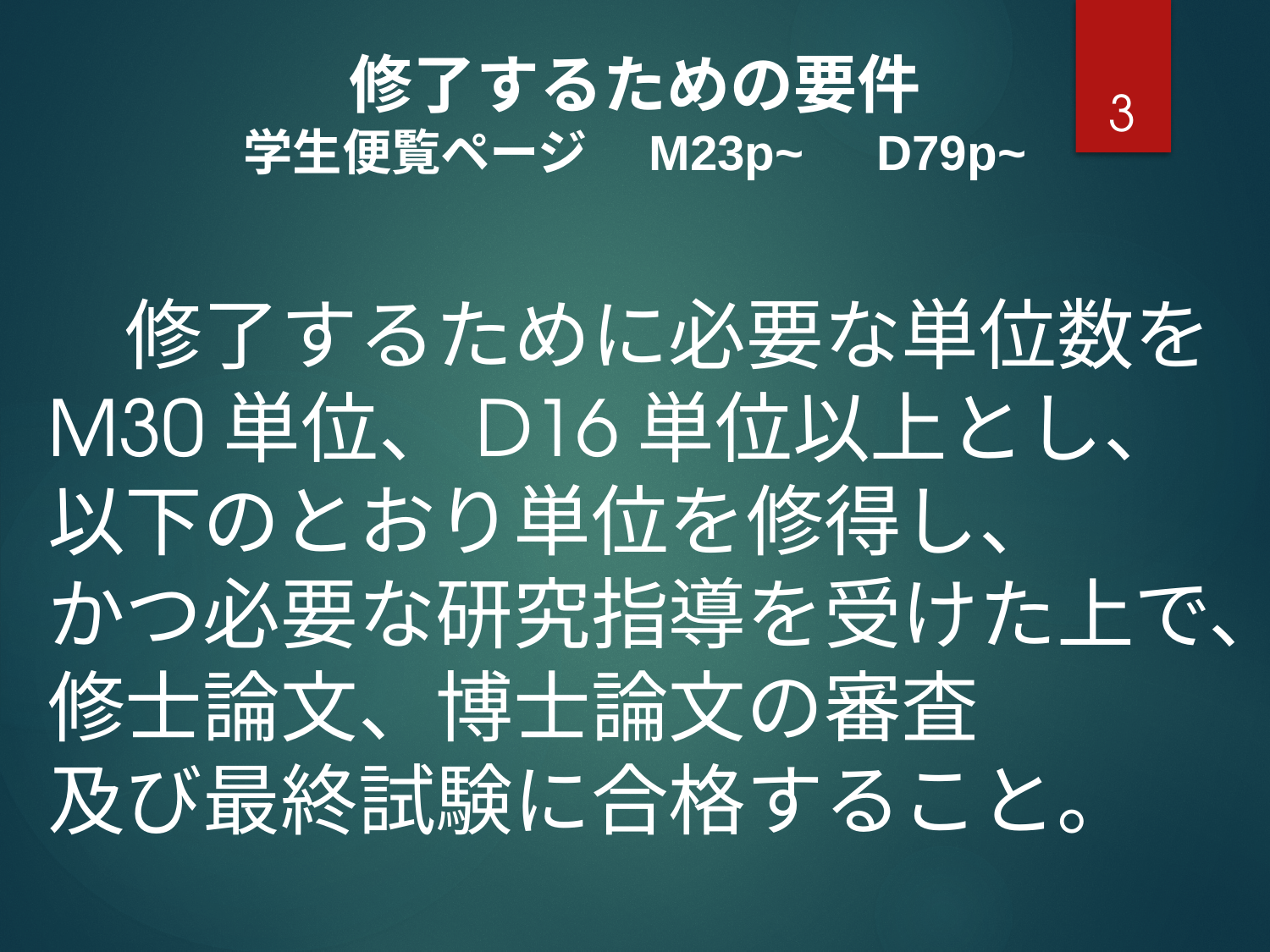

修了するための要件
学生便覧ページ　M23p~　D79p~
3
　修了するために必要な単位数を
M30単位、D16単位以上とし、
以下のとおり単位を修得し、
かつ必要な研究指導を受けた上で、
修士論文、博士論文の審査
及び最終試験に合格すること。